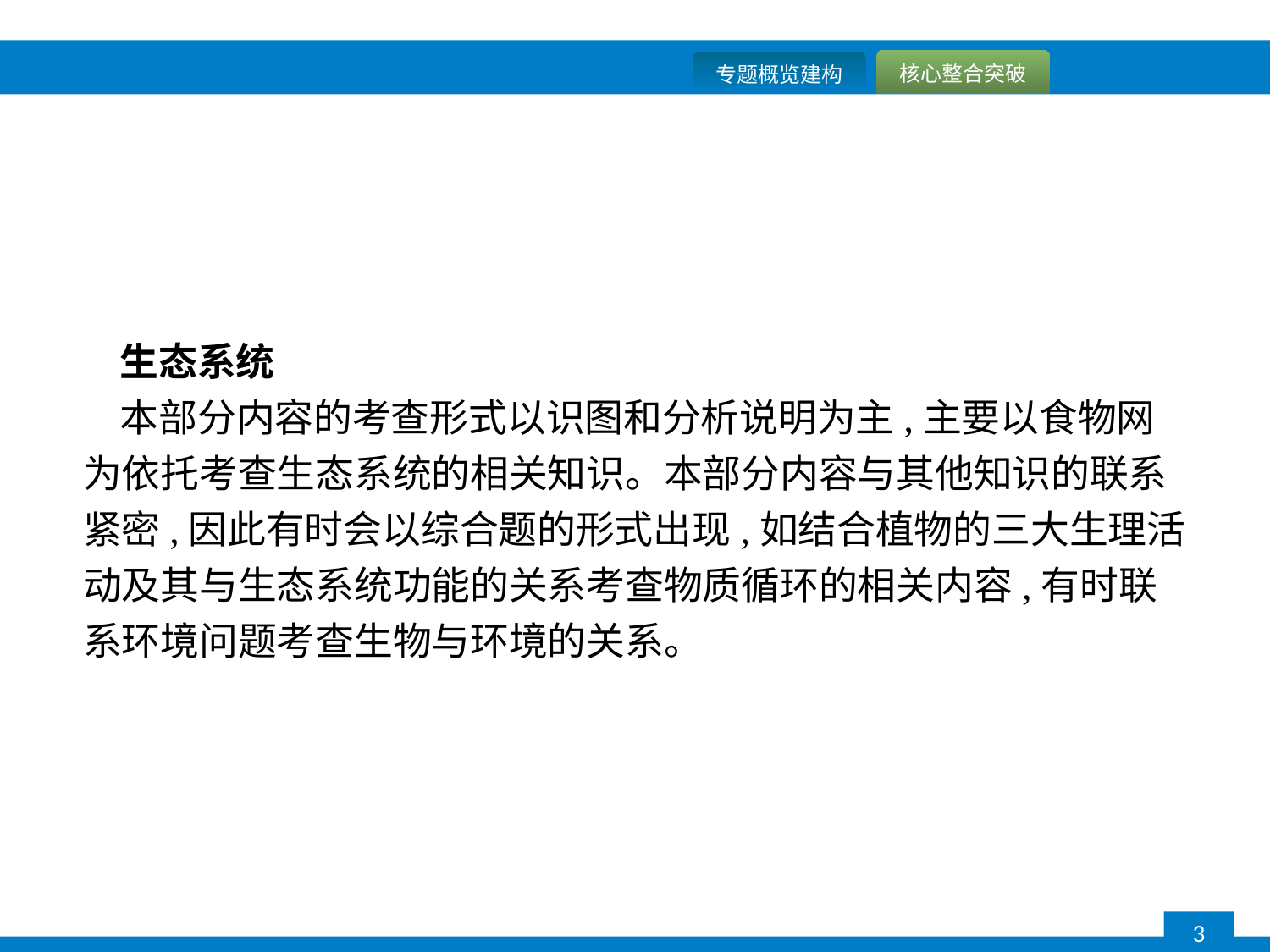

生态系统
本部分内容的考查形式以识图和分析说明为主,主要以食物网为依托考查生态系统的相关知识。本部分内容与其他知识的联系紧密,因此有时会以综合题的形式出现,如结合植物的三大生理活动及其与生态系统功能的关系考查物质循环的相关内容,有时联系环境问题考查生物与环境的关系。